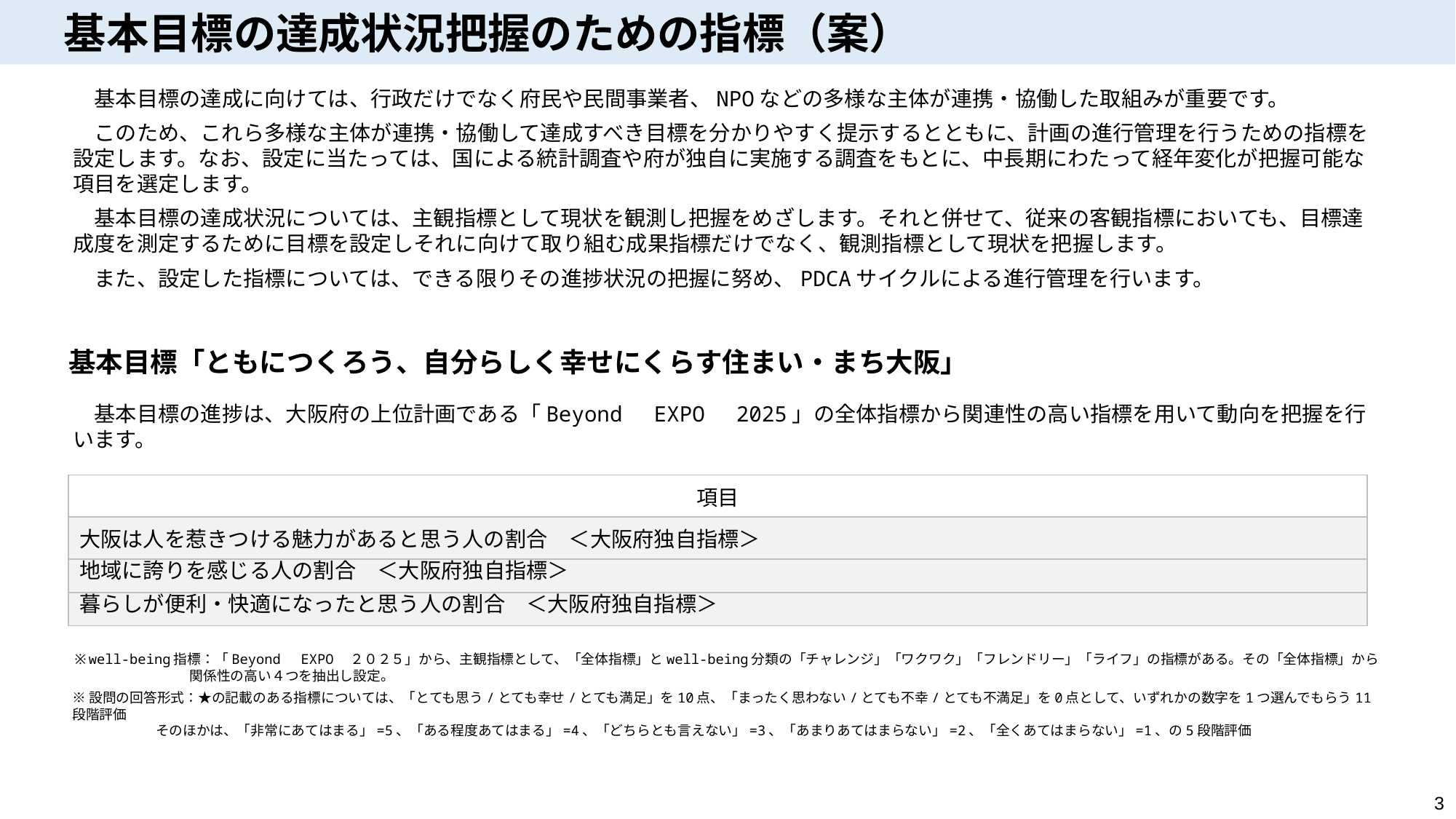

基本目標の達成状況把握のための指標（案）
　基本目標の達成に向けては、行政だけでなく府民や民間事業者、NPOなどの多様な主体が連携・協働した取組みが重要です。
　このため、これら多様な主体が連携・協働して達成すべき目標を分かりやすく提示するとともに、計画の進行管理を行うための指標を設定します。なお、設定に当たっては、国による統計調査や府が独自に実施する調査をもとに、中長期にわたって経年変化が把握可能な項目を選定します。
　基本目標の達成状況については、主観指標として現状を観測し把握をめざします。それと併せて、従来の客観指標においても、目標達成度を測定するために目標を設定しそれに向けて取り組む成果指標だけでなく、観測指標として現状を把握します。
　また、設定した指標については、できる限りその進捗状況の把握に努め、PDCAサイクルによる進行管理を行います。

基本目標「ともにつくろう、自分らしく幸せにくらす住まい・まち大阪」
　基本目標の進捗は、大阪府の上位計画である「Beyond　EXPO　2025」の全体指標から関連性の高い指標を用いて動向を把握を行います。
| 項目 |
| --- |
| 大阪は人を惹きつける魅力があると思う人の割合　＜大阪府独自指標＞ |
| 地域に誇りを感じる人の割合　＜大阪府独自指標＞ |
| 暮らしが便利・快適になったと思う人の割合　＜大阪府独自指標＞ |
※well-being指標：「Beyond　EXPO　２０２５」から、主観指標として、「全体指標」とwell-being分類の「チャレンジ」「ワクワク」「フレンドリー」「ライフ」の指標がある。その「全体指標」から関係性の高い４つを抽出し設定。
※設問の回答形式：★の記載のある指標については、「とても思う/とても幸せ/とても満足」を10点、「まったく思わない/とても不幸/とても不満足」を0点として、いずれかの数字を1つ選んでもらう11段階評価
                          そのほかは、「非常にあてはまる」=5、「ある程度あてはまる」=4、「どちらとも言えない」=3、「あまりあてはまらない」=2、「全くあてはまらない」=1、の5段階評価
3